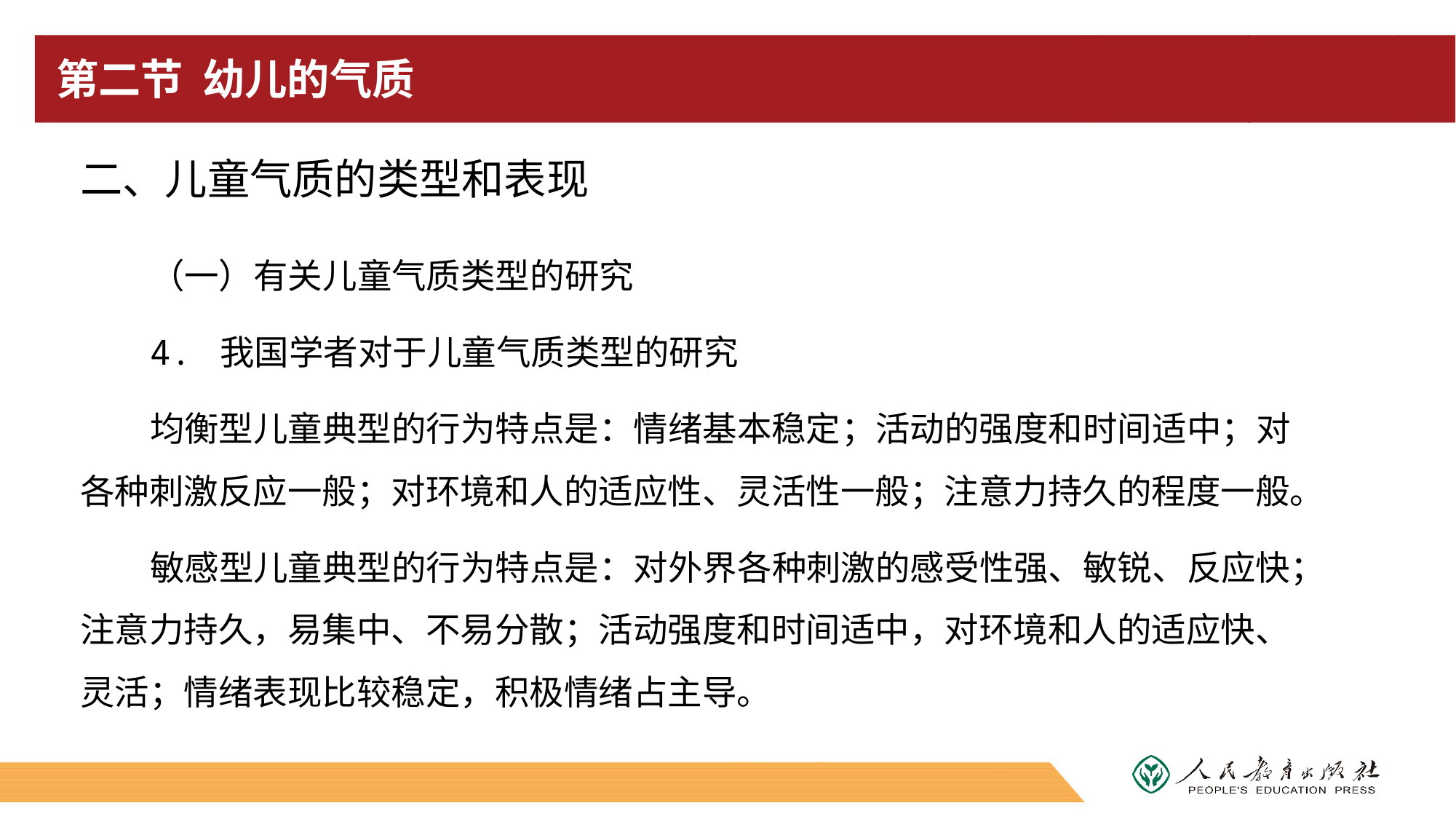

# 第二节  幼儿的气质
二、儿童气质的类型和表现
（一）有关儿童气质类型的研究
4. 我国学者对于儿童气质类型的研究
均衡型儿童典型的行为特点是：情绪基本稳定；活动的强度和时间适中；对各种刺激反应一般；对环境和人的适应性、灵活性一般；注意力持久的程度一般。
敏感型儿童典型的行为特点是：对外界各种刺激的感受性强、敏锐、反应快；注意力持久，易集中、不易分散；活动强度和时间适中，对环境和人的适应快、灵活；情绪表现比较稳定，积极情绪占主导。